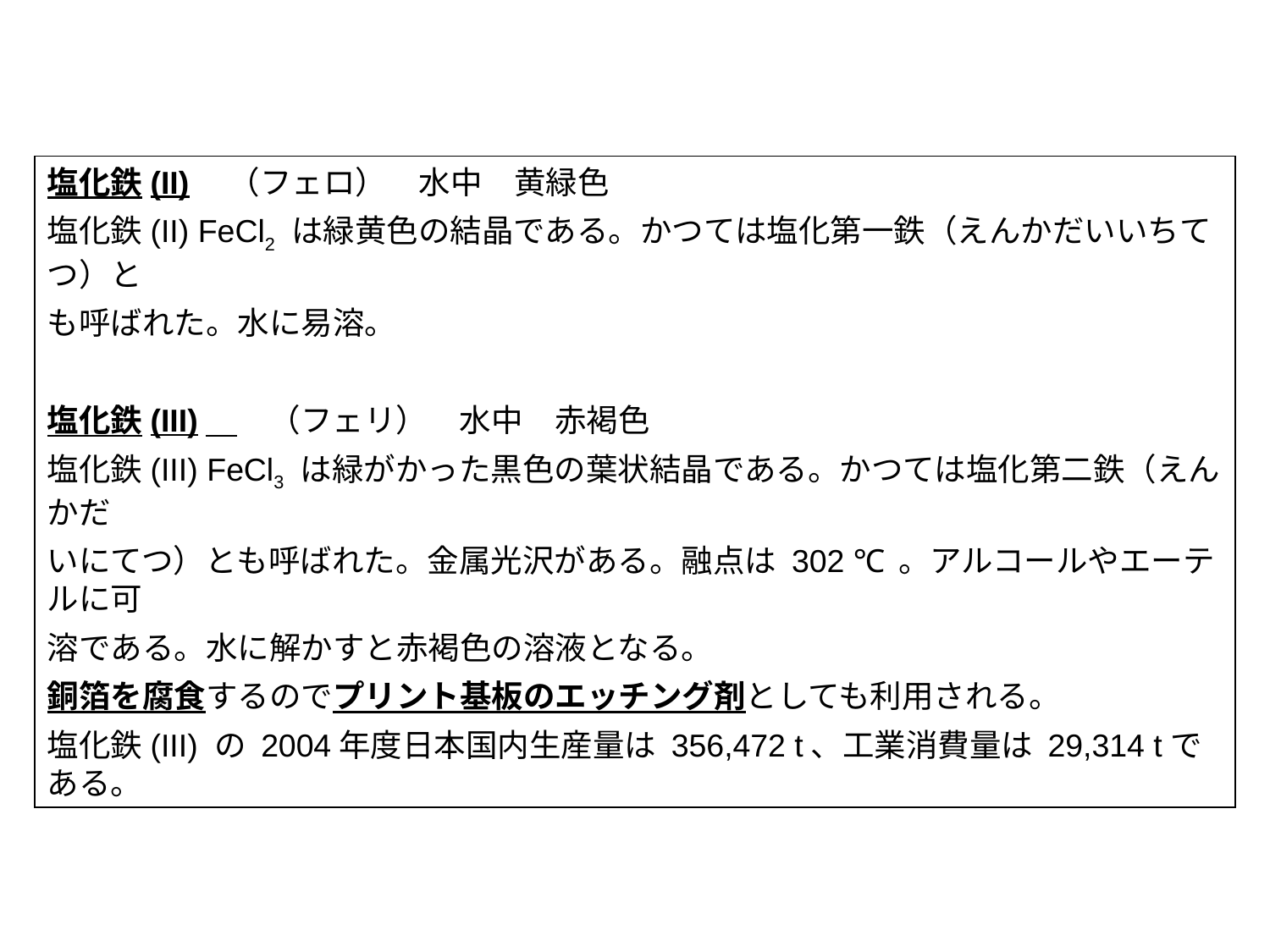

塩化鉄(II)　（フェロ）　水中　黄緑色
塩化鉄(II) FeCl2 は緑黄色の結晶である。かつては塩化第一鉄（えんかだいいちてつ）と
も呼ばれた。水に易溶。

塩化鉄(III)　　（フェリ）　水中　赤褐色
塩化鉄(III) FeCl3 は緑がかった黒色の葉状結晶である。かつては塩化第二鉄（えんかだ
いにてつ）とも呼ばれた。金属光沢がある。融点は 302 ℃。アルコールやエーテルに可
溶である。水に解かすと赤褐色の溶液となる。
銅箔を腐食するのでプリント基板のエッチング剤としても利用される。
塩化鉄(III) の 2004年度日本国内生産量は 356,472 t、工業消費量は 29,314 tである。